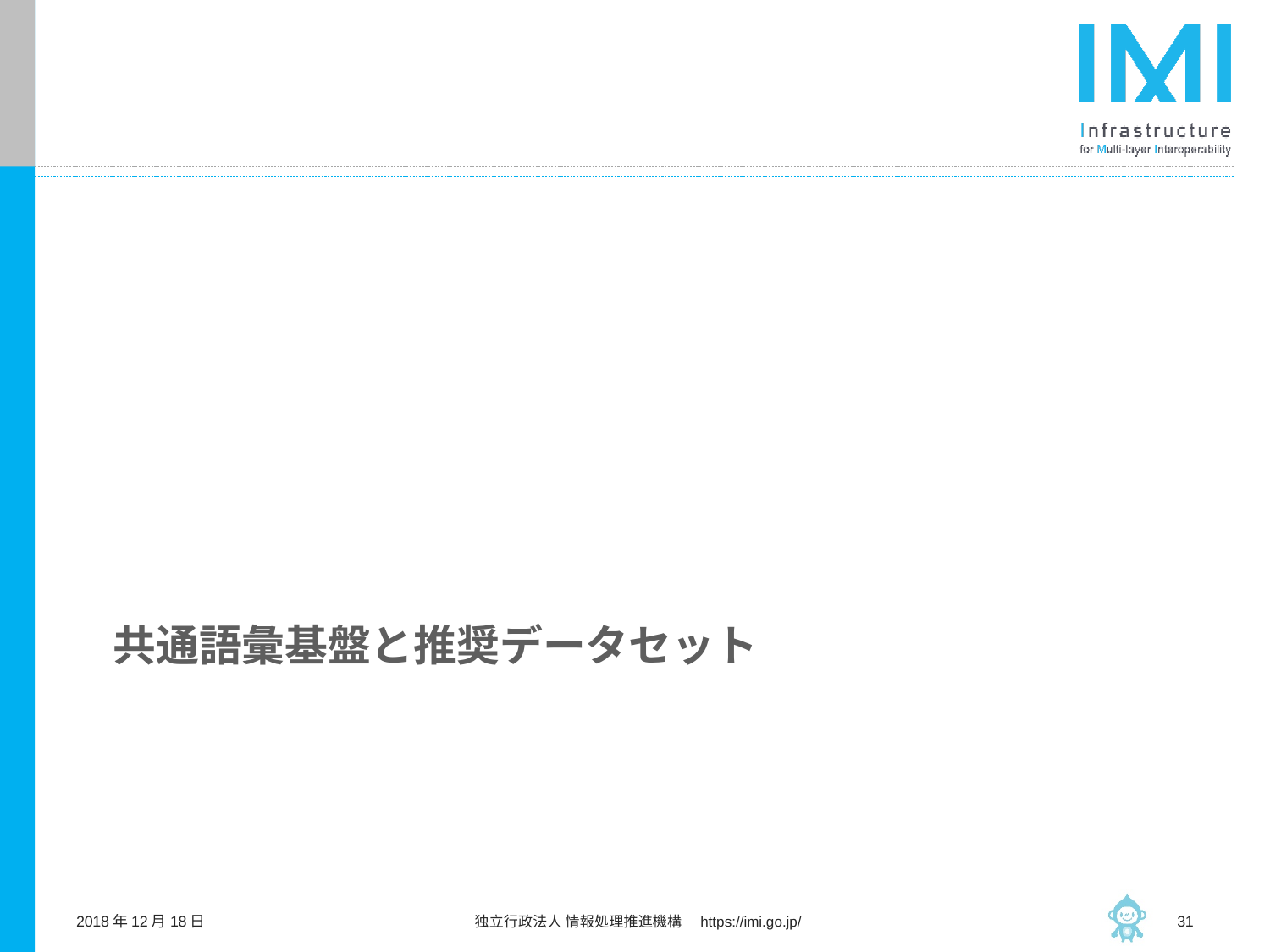

# 共通語彙基盤と推奨データセット
2018年12月18日
 独立行政法人 情報処理推進機構　https://imi.go.jp/
31